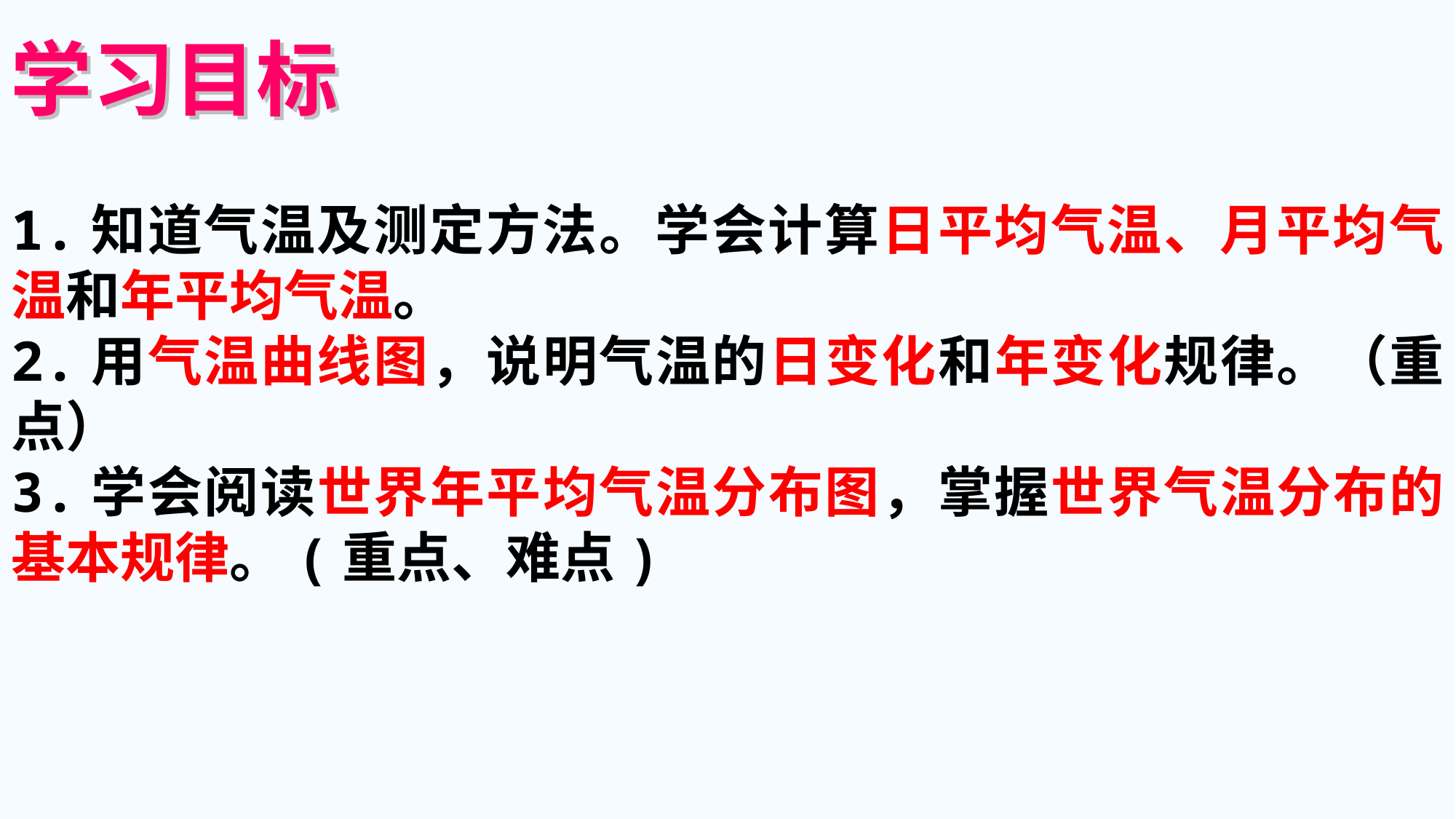

学习目标
1.知道气温及测定方法。学会计算日平均气温、月平均气温和年平均气温。
2.用气温曲线图，说明气温的日变化和年变化规律。（重点）
3.学会阅读世界年平均气温分布图，掌握世界气温分布的基本规律。(重点、难点)